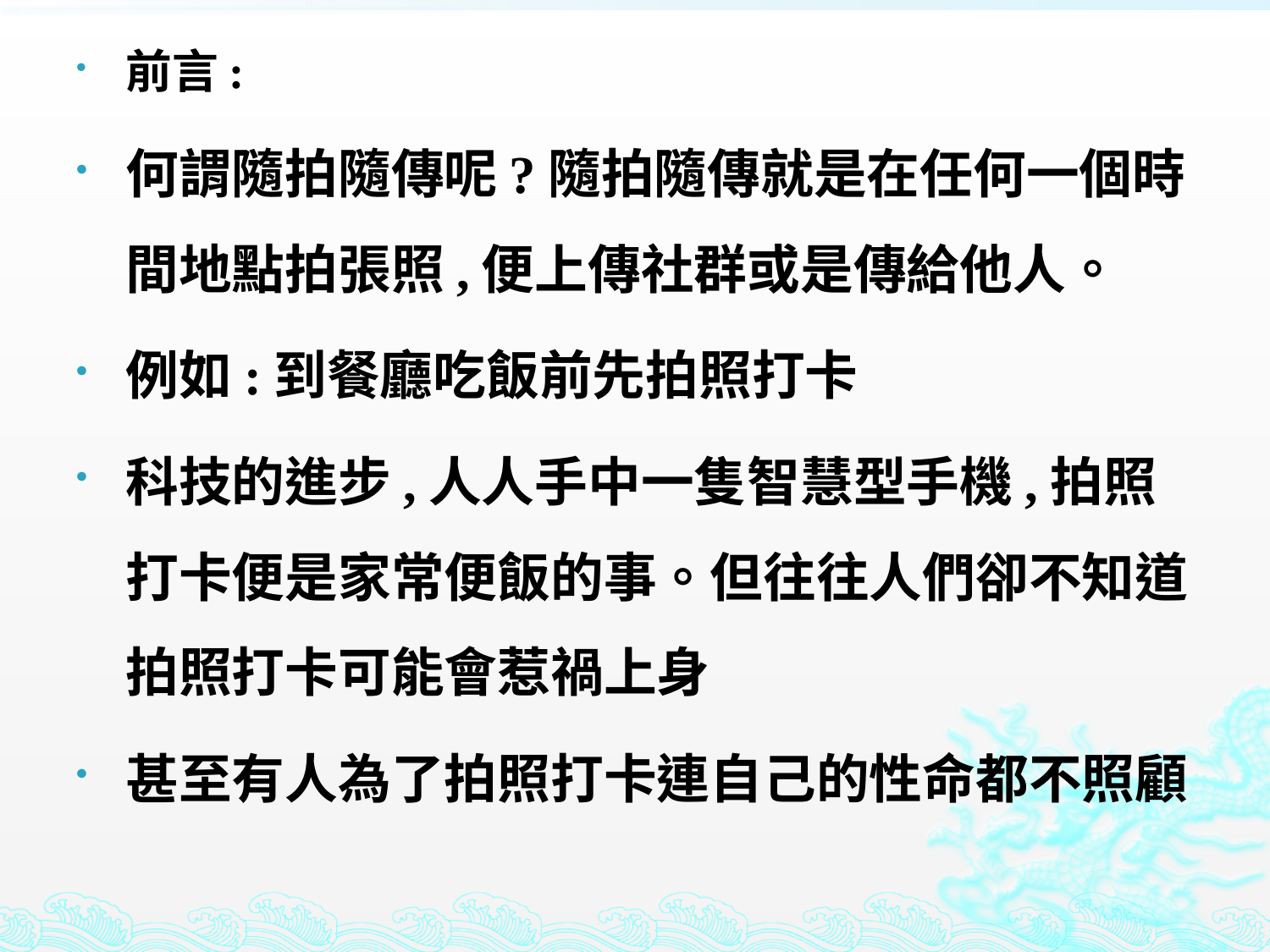

前言:
何謂隨拍隨傳呢?隨拍隨傳就是在任何一個時間地點拍張照,便上傳社群或是傳給他人。
例如:到餐廳吃飯前先拍照打卡
科技的進步,人人手中一隻智慧型手機,拍照打卡便是家常便飯的事。但往往人們卻不知道拍照打卡可能會惹禍上身
甚至有人為了拍照打卡連自己的性命都不照顧